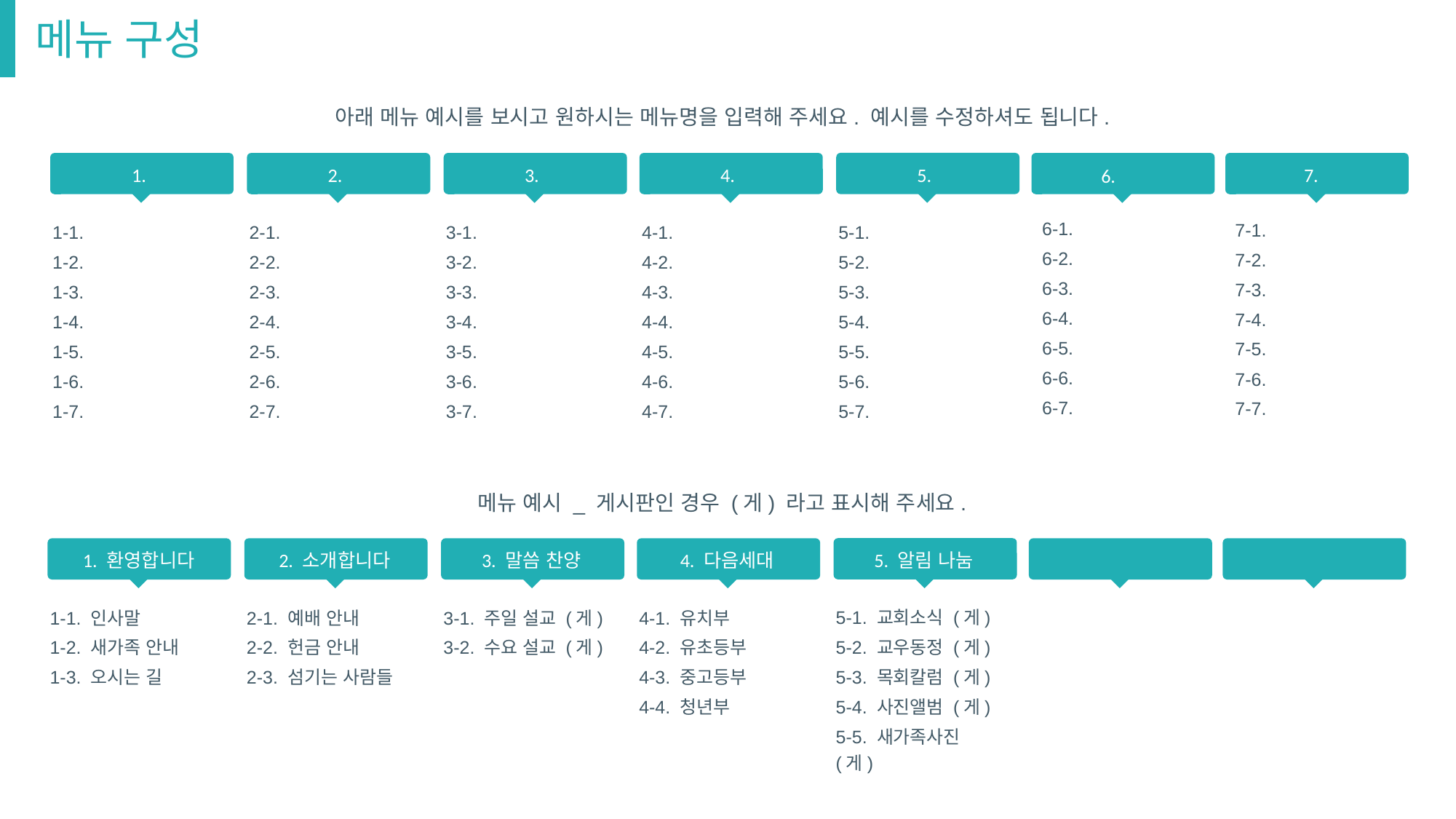

# 메뉴 구성
아래 메뉴 예시를 보시고 원하시는 메뉴명을 입력해 주세요. 예시를 수정하셔도 됩니다.

5.
5-1.
5-2.
5-3.
5-4.
5-5.
5-6.
5-7.

1.
1-1.
1-2.
1-3.
1-4.
1-5.
1-6.
1-7.

2.
2-1.
2-2.
2-3.
2-4.
2-5.
2-6.
2-7.

3.
3-1.
3-2.
3-3.
3-4.
3-5.
3-6.
3-7.

4.
4-1.
4-2.
4-3.
4-4.
4-5.
4-6.
4-7.

7.
6.
6-1.
6-2.
6-3.
6-4.
6-5.
6-6.
6-7.
7-1.
7-2.
7-3.
7-4.
7-5.
7-6.
7-7.
메뉴 예시 _ 게시판인 경우 (게) 라고 표시해 주세요.

5. 알림 나눔
5-1. 교회소식 (게)
5-2. 교우동정 (게)
5-3. 목회칼럼 (게)
5-4. 사진앨범 (게)
5-5. 새가족사진 (게)

1. 환영합니다
1-1. 인사말
1-2. 새가족 안내
1-3. 오시는 길

2. 소개합니다
2-1. 예배 안내
2-2. 헌금 안내
2-3. 섬기는 사람들

3. 말씀 찬양
3-1. 주일 설교 (게)
3-2. 수요 설교 (게)

4. 다음세대
4-1. 유치부
4-2. 유초등부
4-3. 중고등부
4-4. 청년부